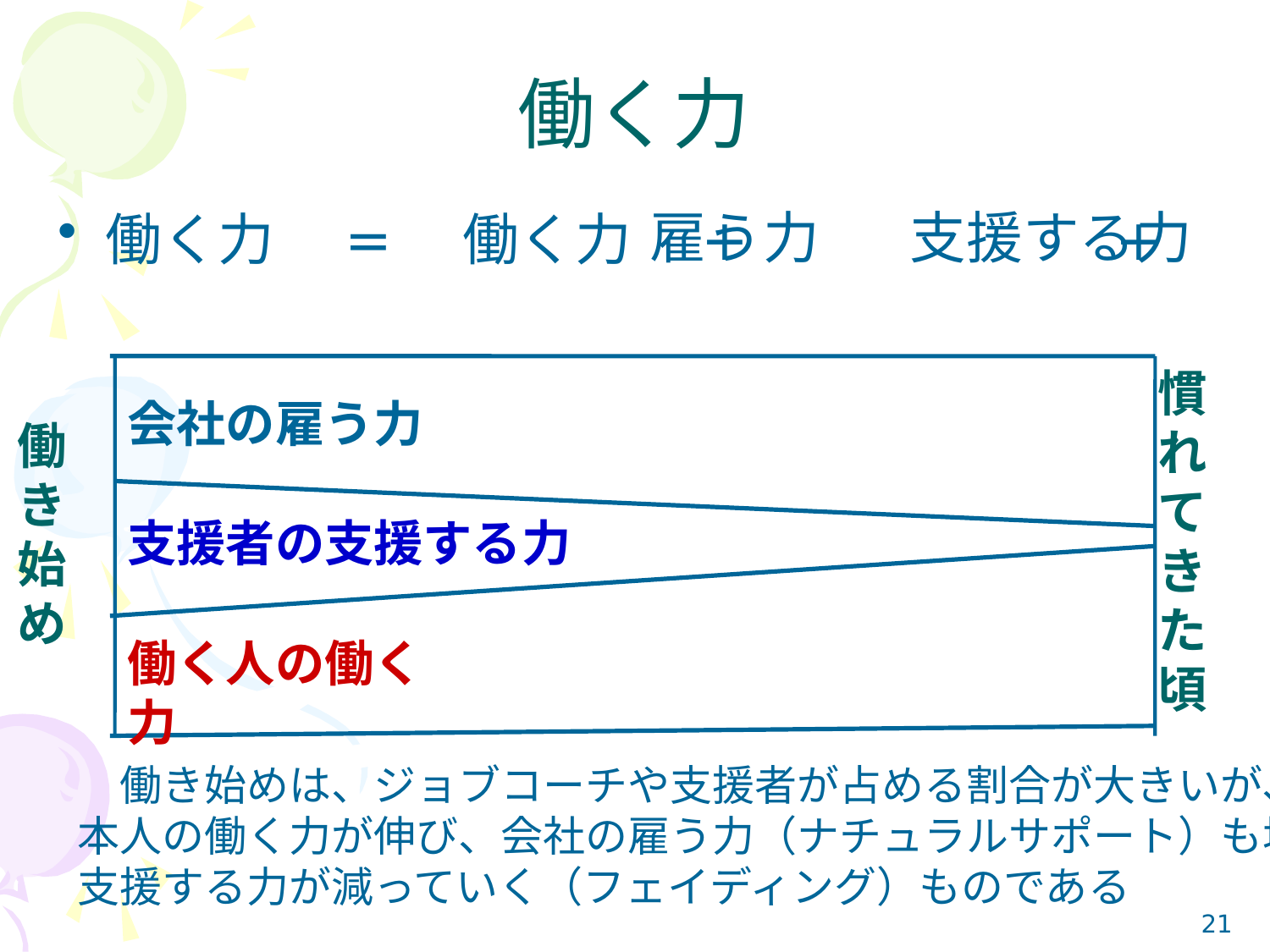

# 働く力
雇う力
支援する力
働く力　=　働く力　+　　　　　　+
慣れてきた頃

会社の雇う力
働き始め

支援者の支援する力

働く人の働く力

　働き始めは、ジョブコーチや支援者が占める割合が大きいが、
本人の働く力が伸び、会社の雇う力（ナチュラルサポート）も増え、
支援する力が減っていく（フェイディング）ものである

21